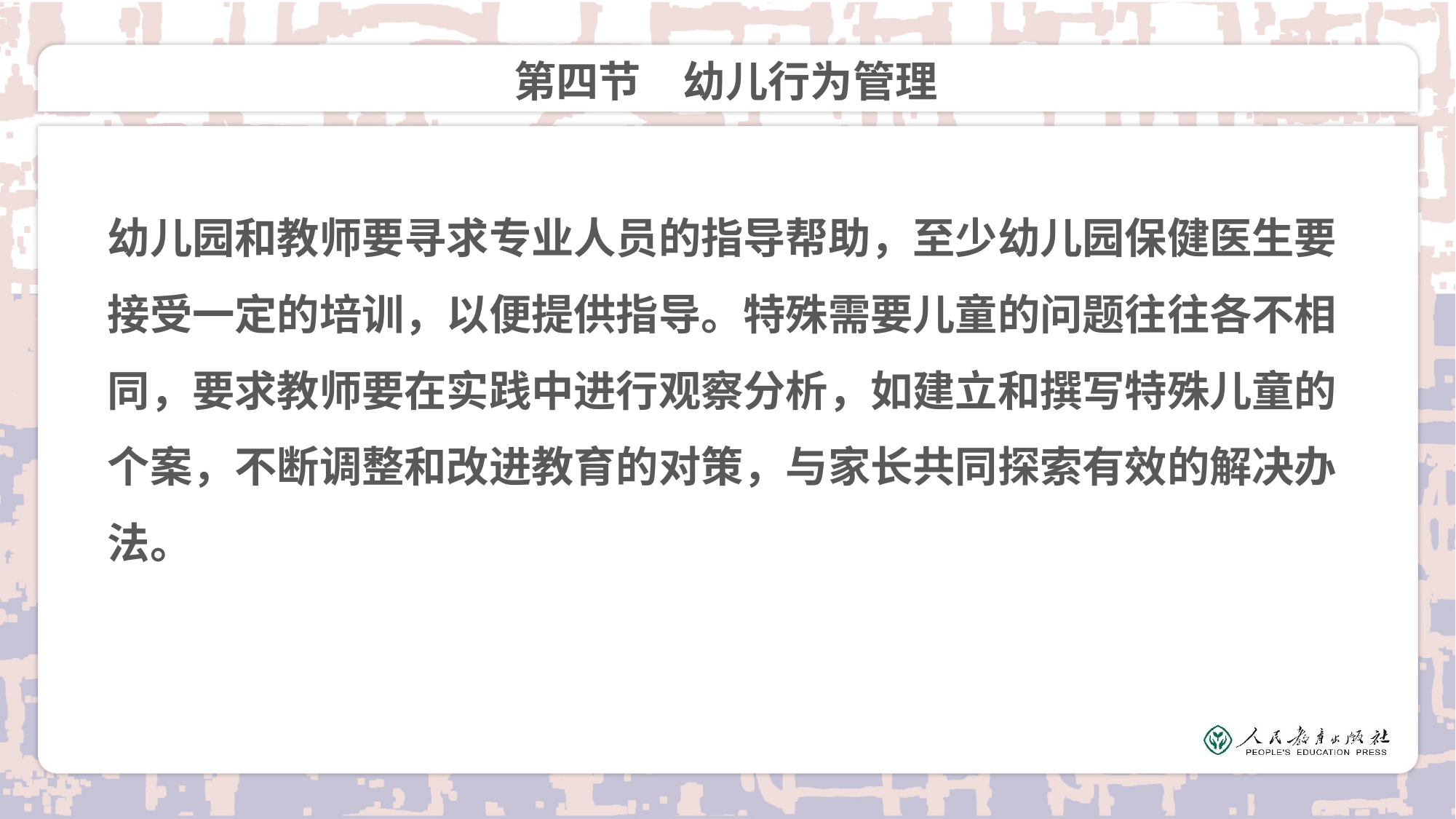

# 第四节　幼儿行为管理
幼儿园和教师要寻求专业人员的指导帮助，至少幼儿园保健医生要接受一定的培训，以便提供指导。特殊需要儿童的问题往往各不相同，要求教师要在实践中进行观察分析，如建立和撰写特殊儿童的个案，不断调整和改进教育的对策，与家长共同探索有效的解决办法。